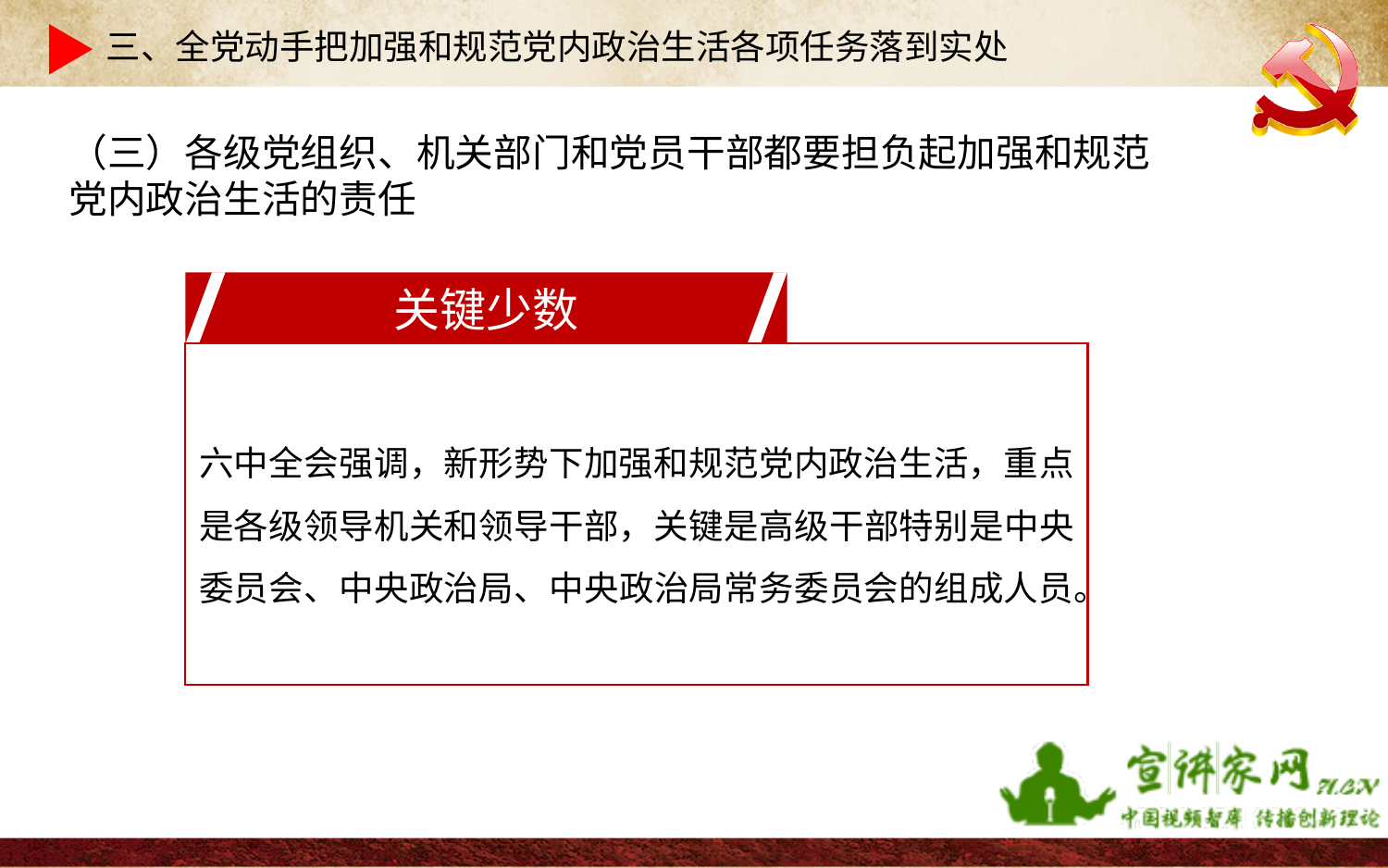

三、全党动手把加强和规范党内政治生活各项任务落到实处
（三）各级党组织、机关部门和党员干部都要担负起加强和规范
党内政治生活的责任
关键少数
六中全会强调，新形势下加强和规范党内政治生活，重点是各级领导机关和领导干部，关键是高级干部特别是中央委员会、中央政治局、中央政治局常务委员会的组成人员。